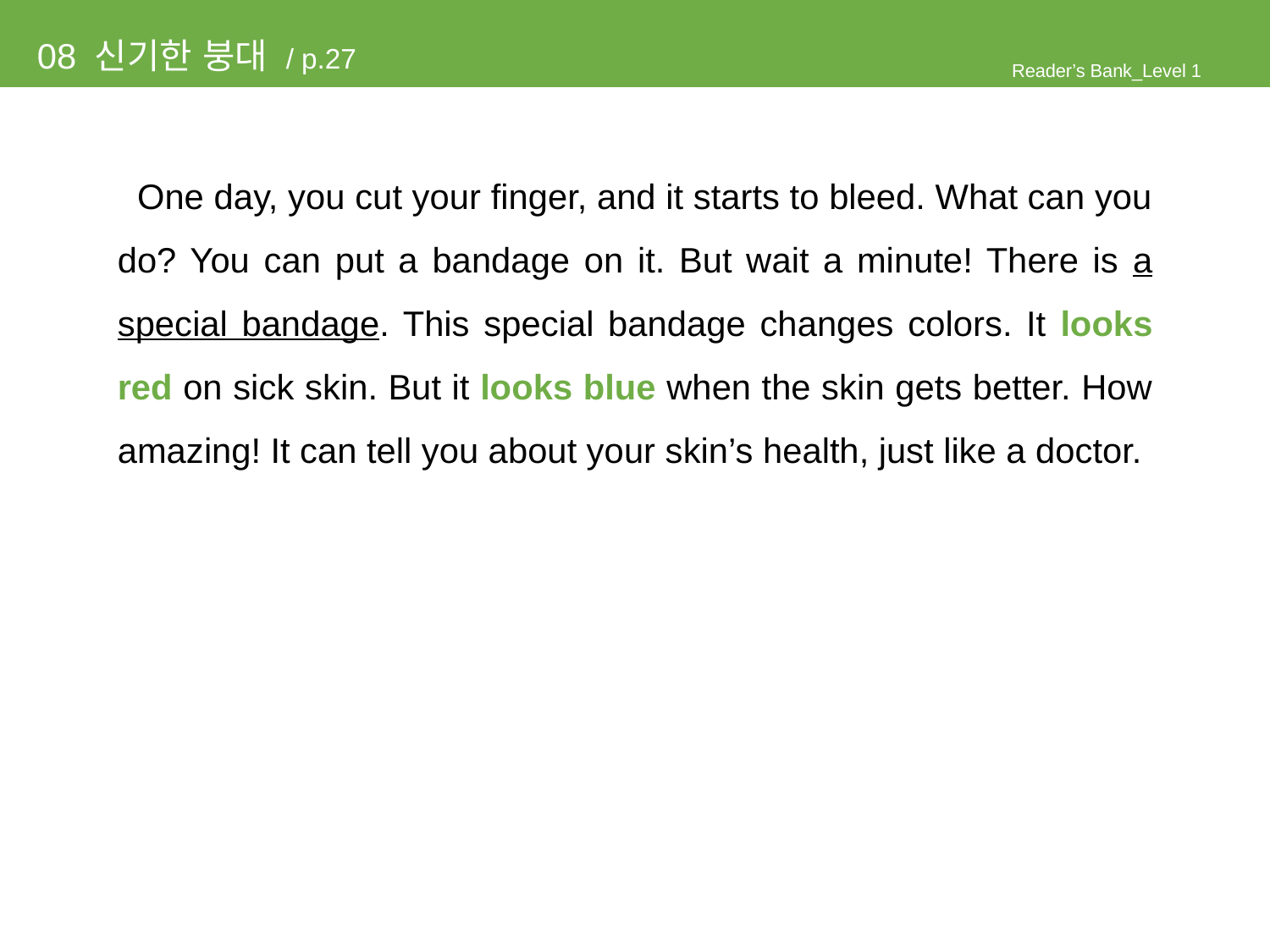

# 08 신기한 붕대 / p.27
Reader’s Bank_Level 1
  One day, you cut your finger, and it starts to bleed. What can you do? You can put a bandage on it. But wait a minute! There is a special bandage. This special bandage changes colors. It looks red on sick skin. But it looks blue when the skin gets better. How amazing! It can tell you about your skin’s health, just like a doctor.